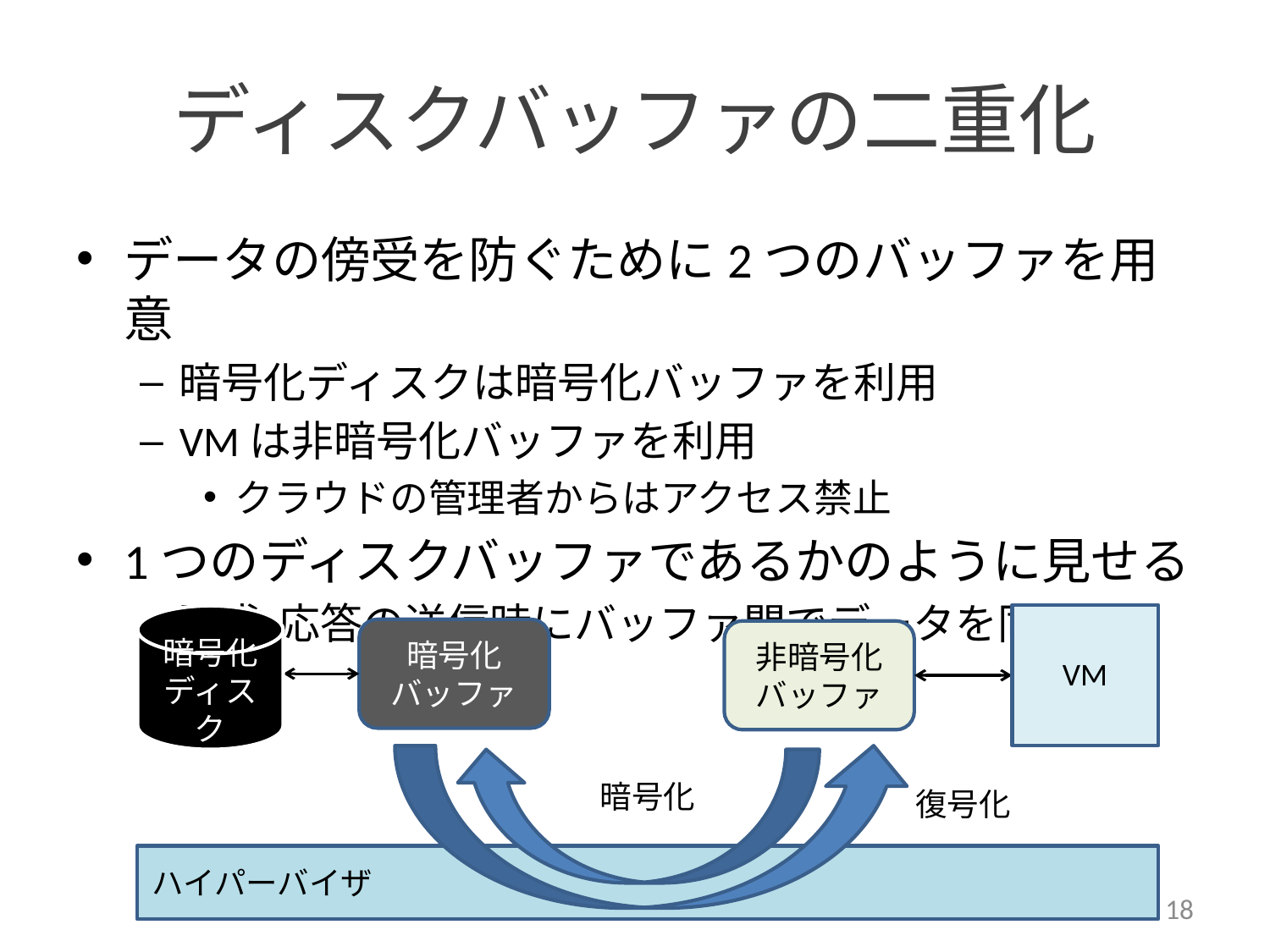

# ディスクバッファの二重化
データの傍受を防ぐために2つのバッファを用意
暗号化ディスクは暗号化バッファを利用
VMは非暗号化バッファを利用
クラウドの管理者からはアクセス禁止
1つのディスクバッファであるかのように見せる
要求・応答の送信時にバッファ間でデータを同期

暗号化
ディスク
暗号化
バッファ
非暗号化
バッファ
VM

暗号化
復号化

ハイパーバイザ
18